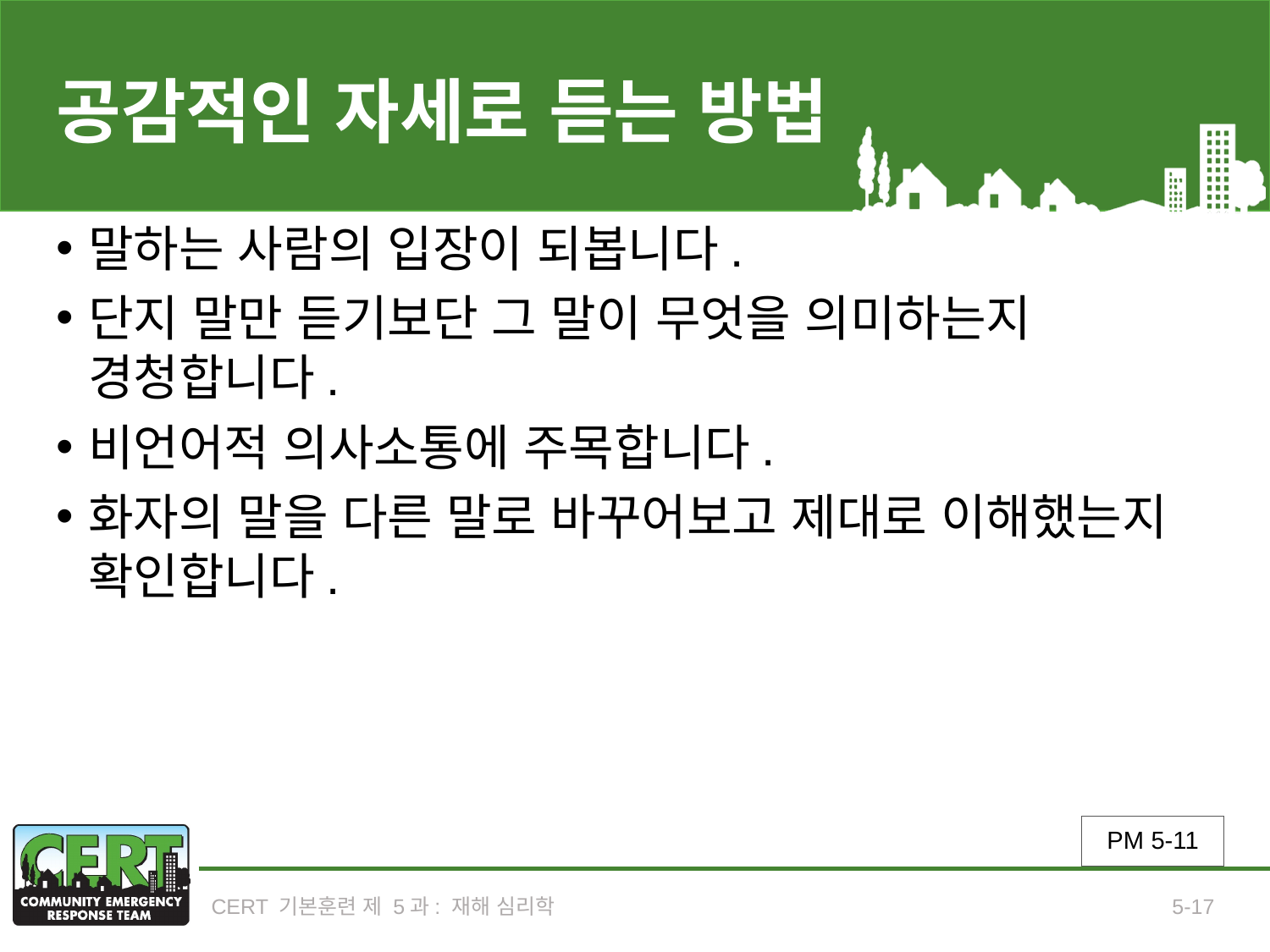

# 공감적인 자세로 듣는 방법
말하는 사람의 입장이 되봅니다.
단지 말만 듣기보단 그 말이 무엇을 의미하는지 경청합니다.
비언어적 의사소통에 주목합니다.
화자의 말을 다른 말로 바꾸어보고 제대로 이해했는지 확인합니다.
PM 5-11
CERT 기본훈련 제 5과: 재해 심리학
5-17